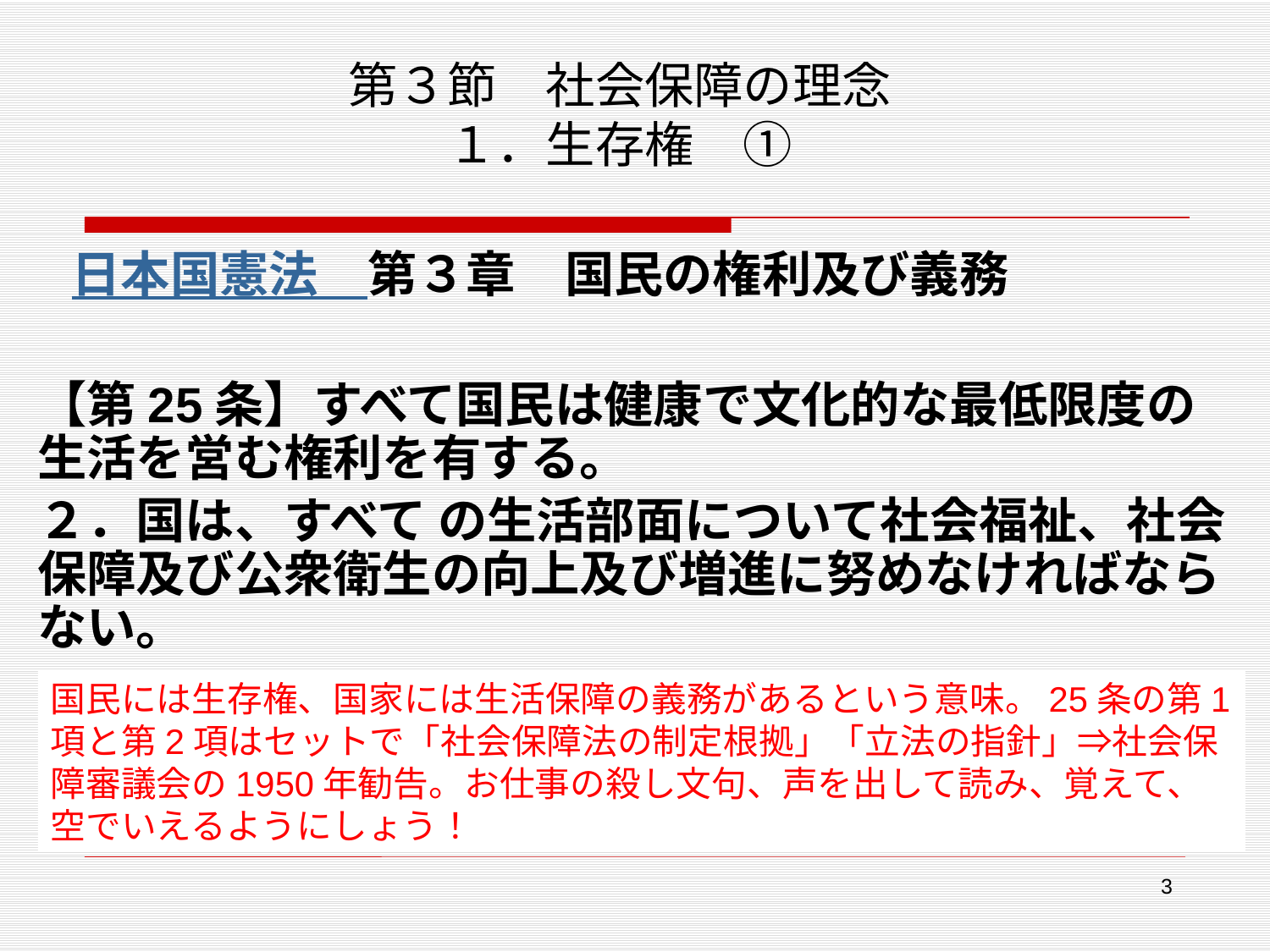

# 第３節　社会保障の理念 １．生存権　①
  日本国憲法　第３章　国民の権利及び義務

【第25条】すべて国民は健康で文化的な最低限度の生活を営む権利を有する。
２．国は、すべて の生活部面について社会福祉、社会保障及び公衆衛生の向上及び増進に努めなければならない。

国民には生存権、国家には生活保障の義務があるという意味。25条の第1項と第2項はセットで「社会保障法の制定根拠」「立法の指針」⇒社会保障審議会の1950年勧告。お仕事の殺し文句、声を出して読み、覚えて、空でいえるようにしょう！
3